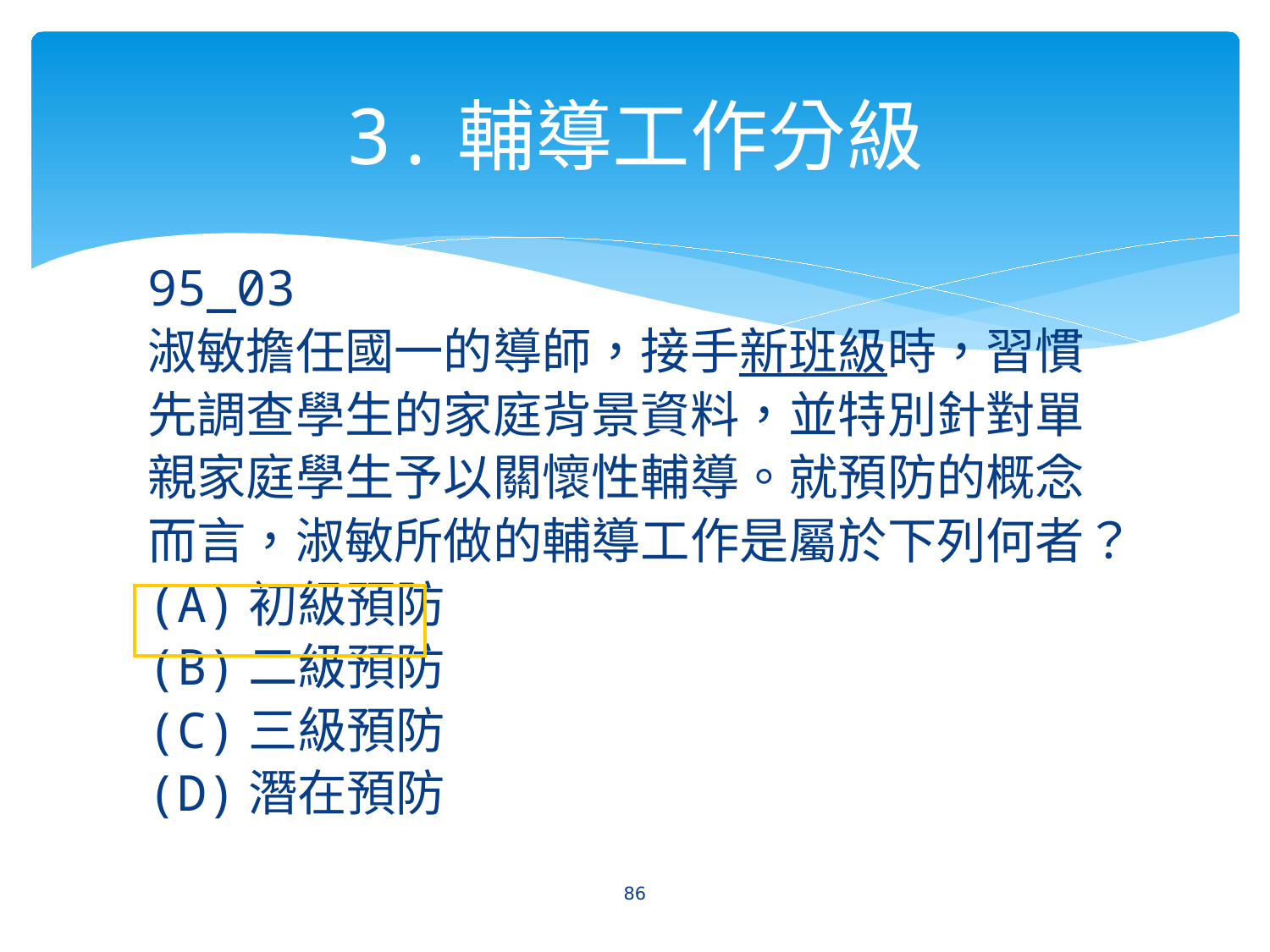

# 3.輔導工作分級
95_03
淑敏擔任國一的導師，接手新班級時，習慣
先調查學生的家庭背景資料，並特別針對單
親家庭學生予以關懷性輔導。就預防的概念
而言，淑敏所做的輔導工作是屬於下列何者？
(A)初級預防
(B)二級預防
(C)三級預防
(D)潛在預防

86